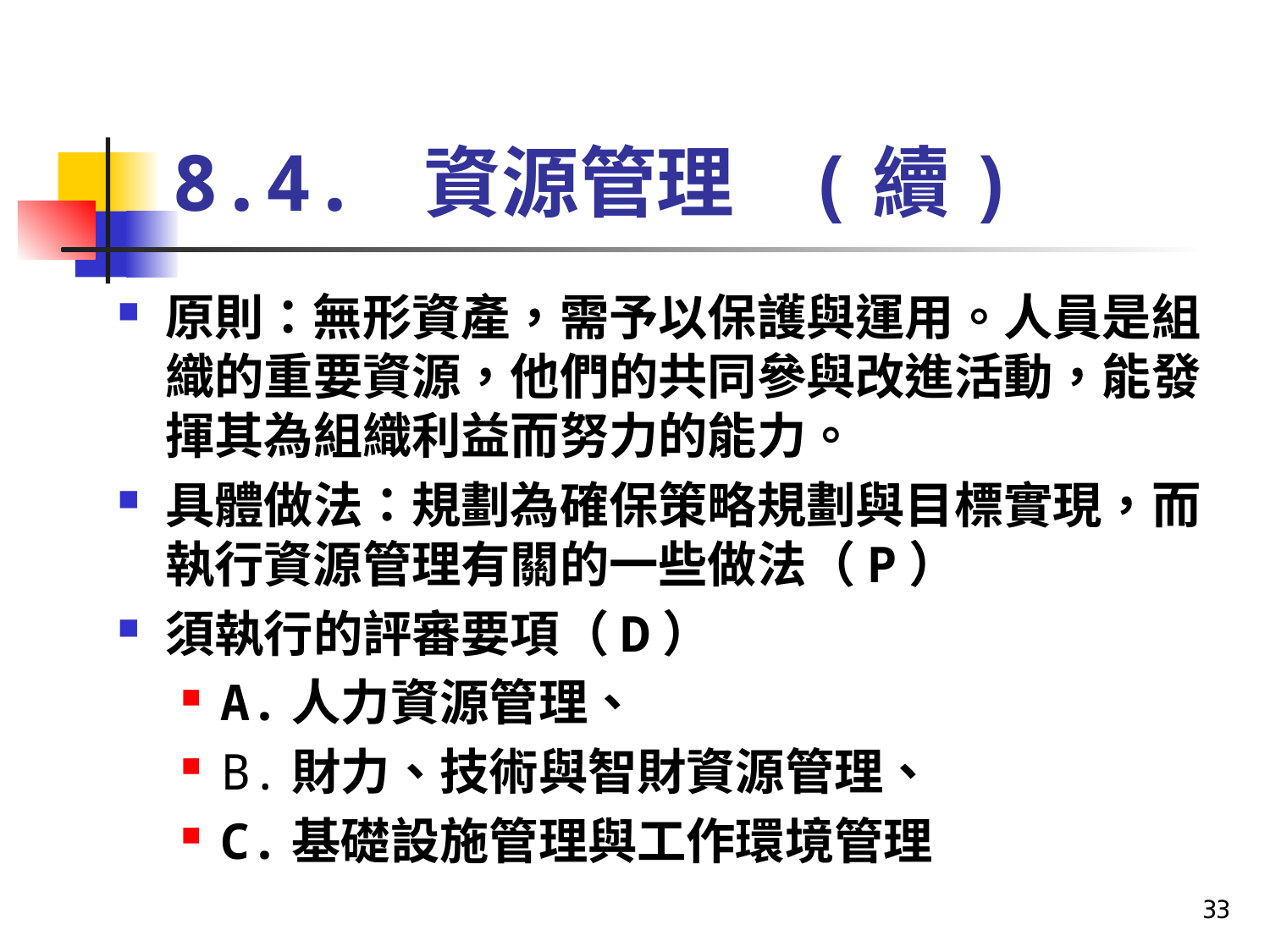

# 8.4. 資源管理	(續)
原則：無形資產，需予以保護與運用。人員是組織的重要資源，他們的共同參與改進活動，能發揮其為組織利益而努力的能力。
具體做法：規劃為確保策略規劃與目標實現，而執行資源管理有關的一些做法（P）
須執行的評審要項（D）
A.人力資源管理、
B.財力、技術與智財資源管理、
C.基礎設施管理與工作環境管理

33